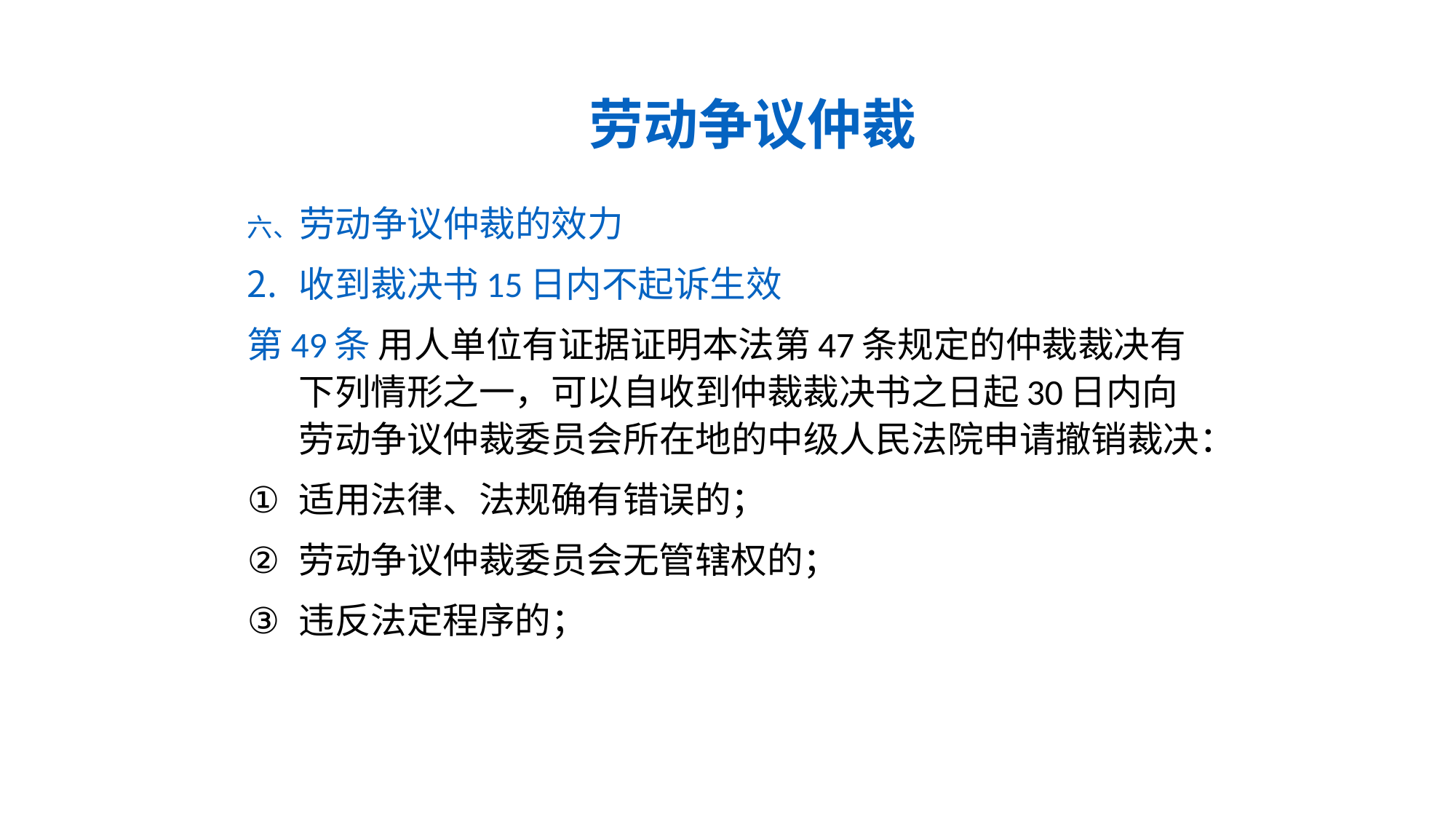

# 劳动争议仲裁
六、劳动争议仲裁的效力
收到裁决书15日内不起诉生效
第49条 用人单位有证据证明本法第47条规定的仲裁裁决有下列情形之一，可以自收到仲裁裁决书之日起30日内向劳动争议仲裁委员会所在地的中级人民法院申请撤销裁决：
适用法律、法规确有错误的；
劳动争议仲裁委员会无管辖权的；
违反法定程序的；